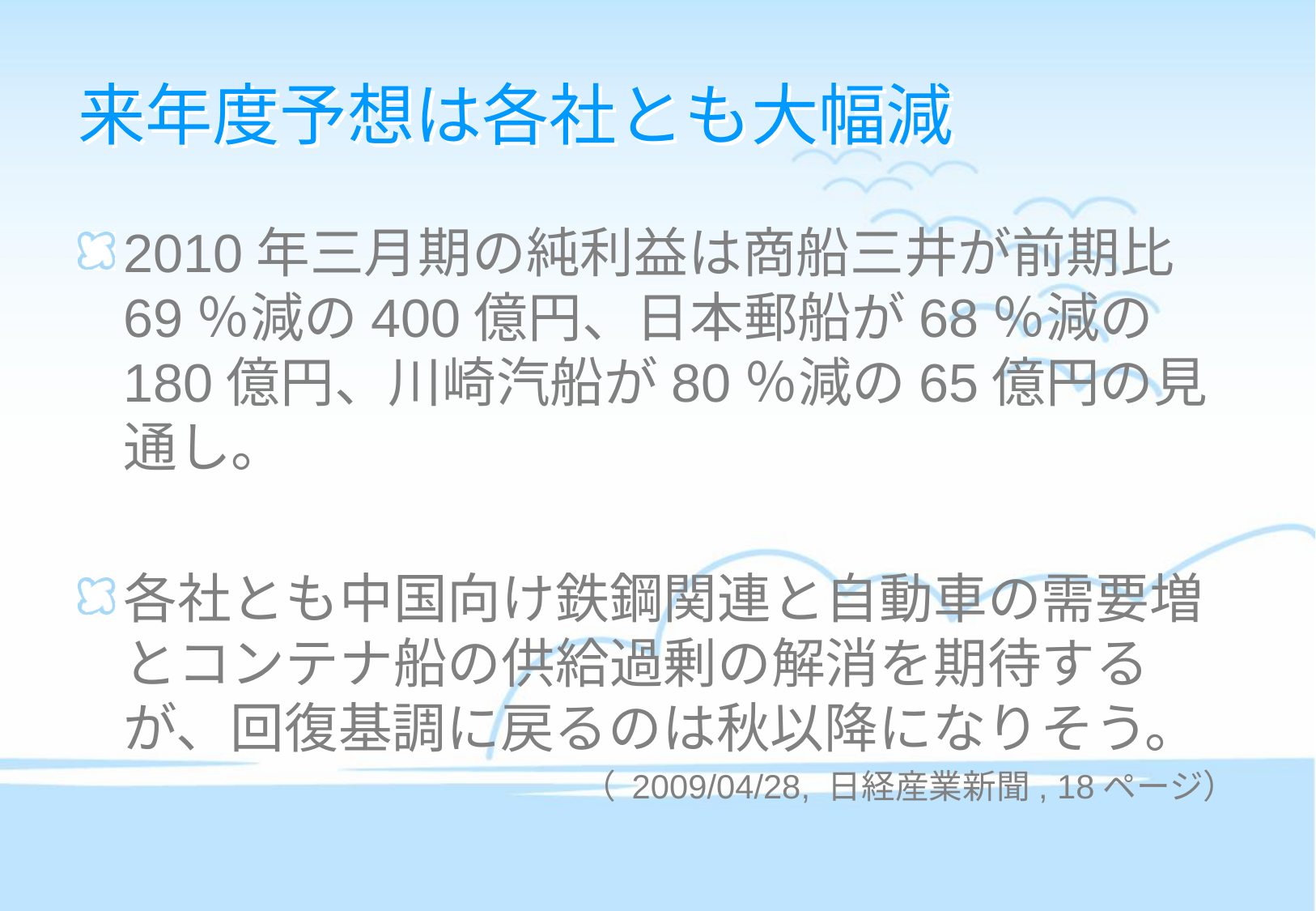

# 来年度予想は各社とも大幅減
2010年三月期の純利益は商船三井が前期比69％減の400億円、日本郵船が68％減の180億円、川崎汽船が80％減の65億円の見通し。

各社とも中国向け鉄鋼関連と自動車の需要増とコンテナ船の供給過剰の解消を期待するが、回復基調に戻るのは秋以降になりそう。
（ 2009/04/28, 日経産業新聞, 18ページ）